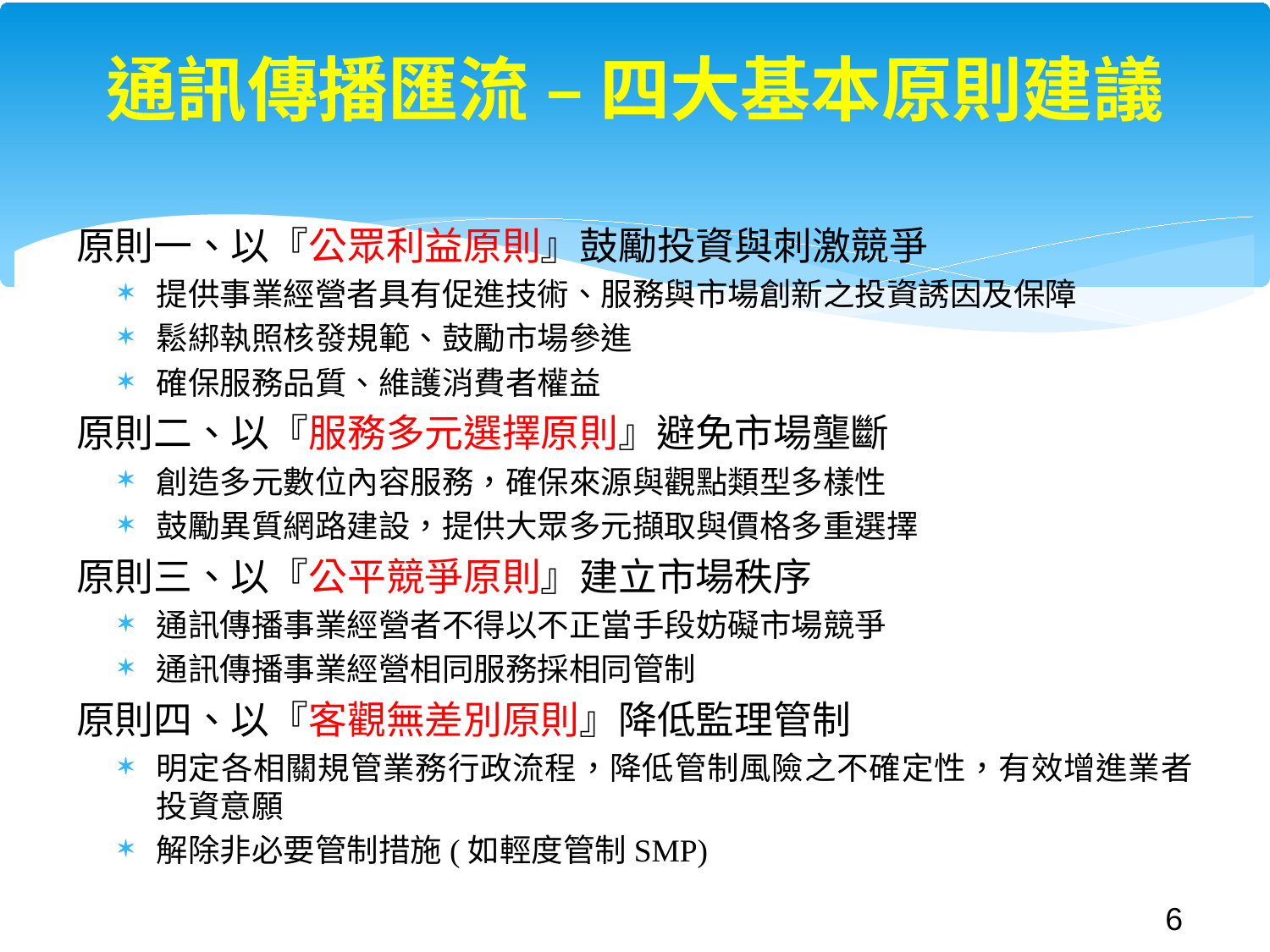

# 通訊傳播匯流 – 四大基本原則建議
原則一、以『公眾利益原則』鼓勵投資與刺激競爭
提供事業經營者具有促進技術、服務與市場創新之投資誘因及保障
鬆綁執照核發規範、鼓勵市場參進
確保服務品質、維護消費者權益
原則二、以『服務多元選擇原則』避免市場壟斷
創造多元數位內容服務，確保來源與觀點類型多樣性
鼓勵異質網路建設，提供大眾多元擷取與價格多重選擇
原則三、以『公平競爭原則』建立市場秩序
通訊傳播事業經營者不得以不正當手段妨礙市場競爭
通訊傳播事業經營相同服務採相同管制
原則四、以『客觀無差別原則』降低監理管制
明定各相關規管業務行政流程，降低管制風險之不確定性，有效增進業者投資意願
解除非必要管制措施(如輕度管制SMP)